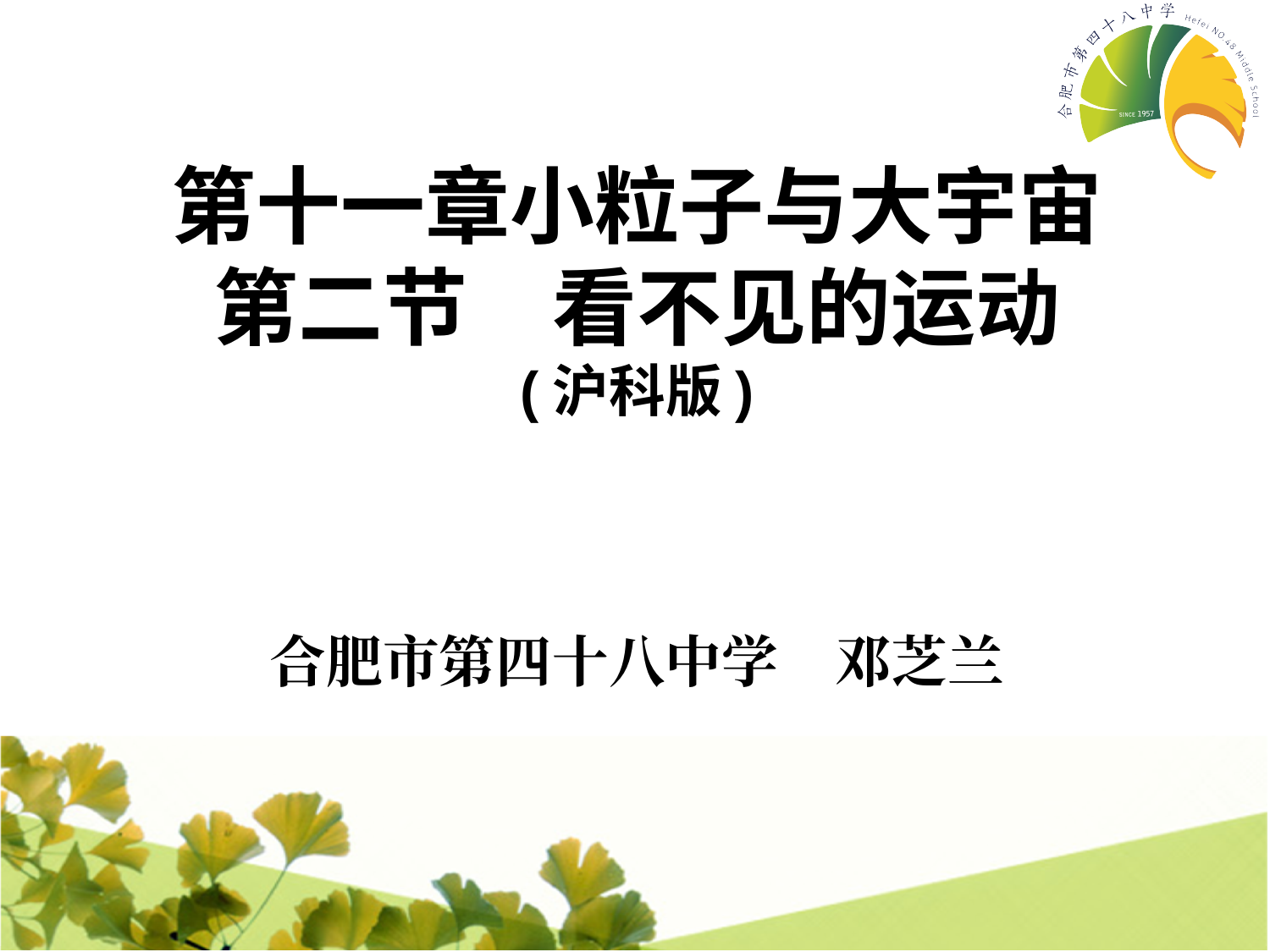

第十一章小粒子与大宇宙
第二节　看不见的运动
(沪科版)

合肥市第四十八中学    邓芝兰